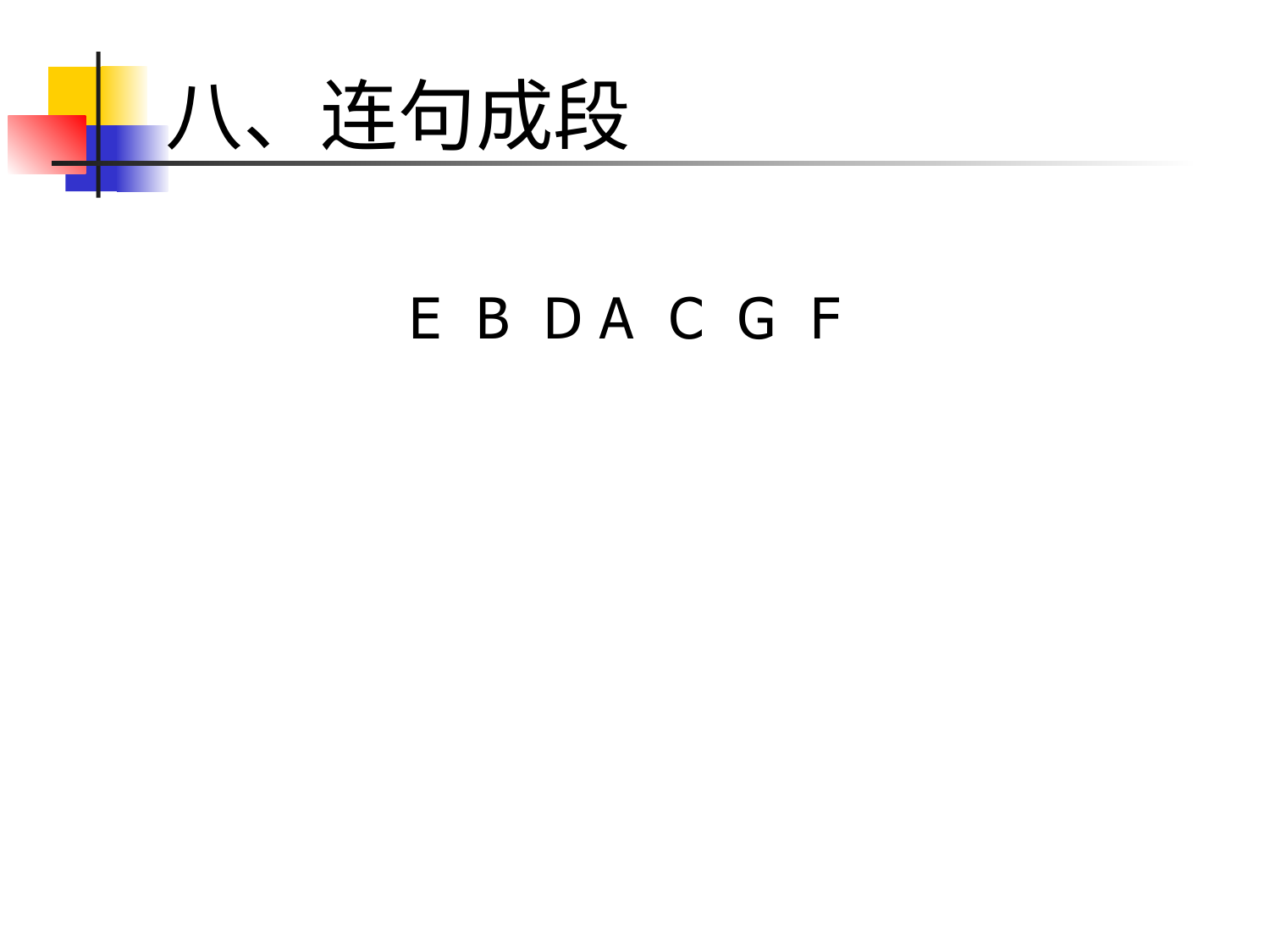

# 八、连句成段
E  B  D A  C  G  F